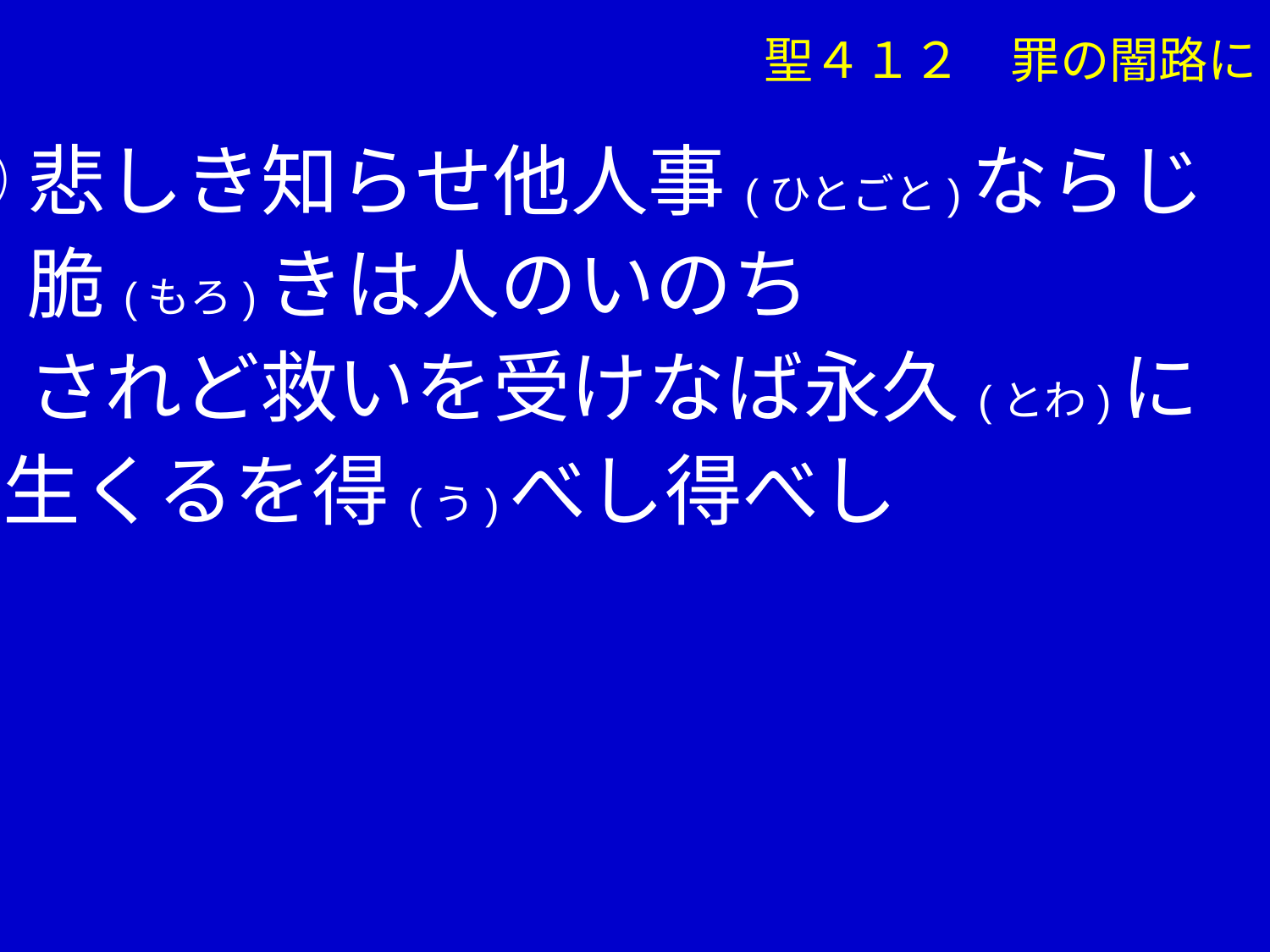

聖４１２　罪の闇路に
④悲しき知らせ他人事(ひとごと)ならじ
　 脆(もろ)きは人のいのち
　 されど救いを受けなば永久(とわ)に
   生くるを得(う)べし得べし